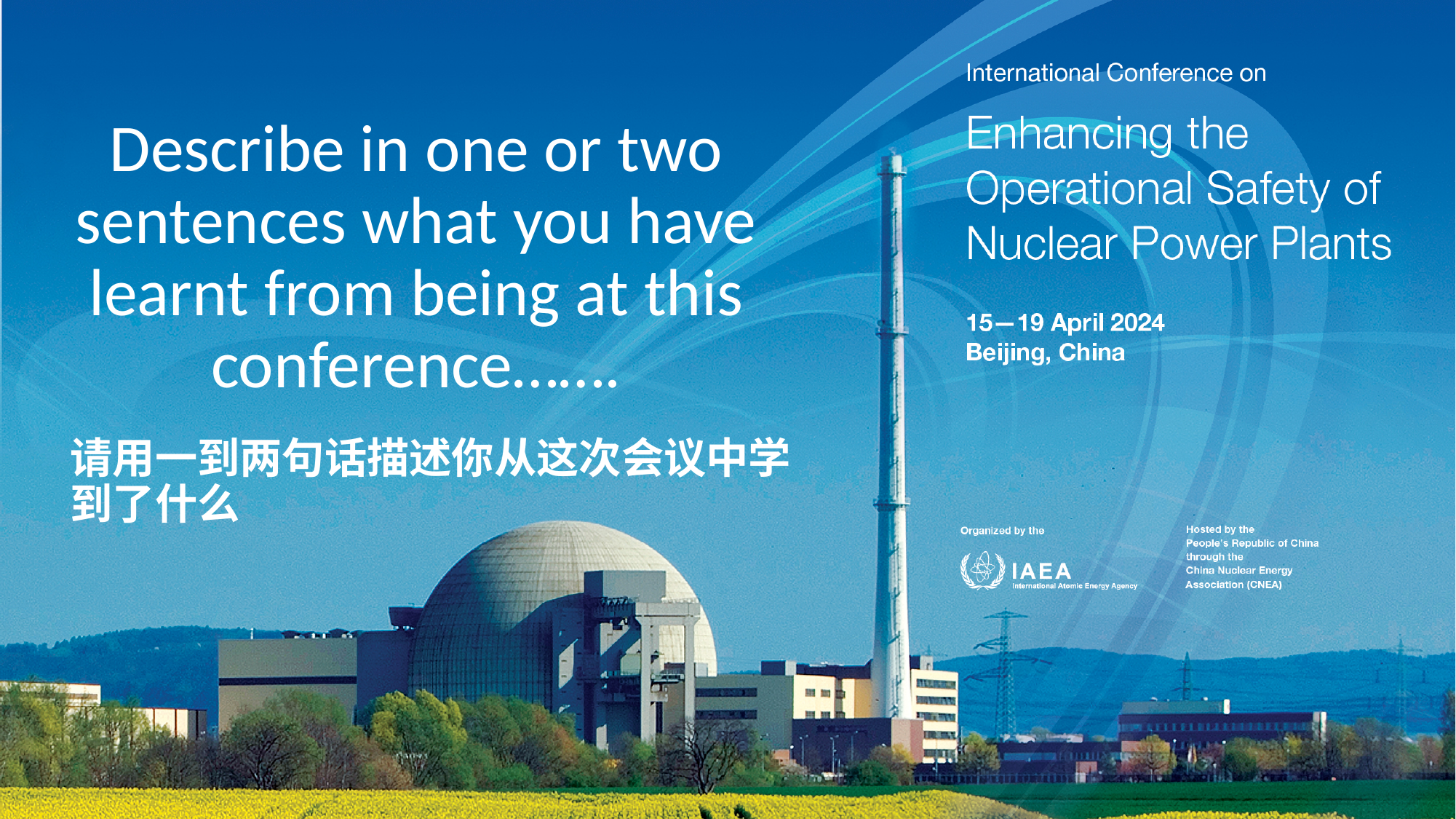

# Describe in one or two sentences what you have learnt from being at this conference…….
请用一到两句话描述你从这次会议中学到了什么